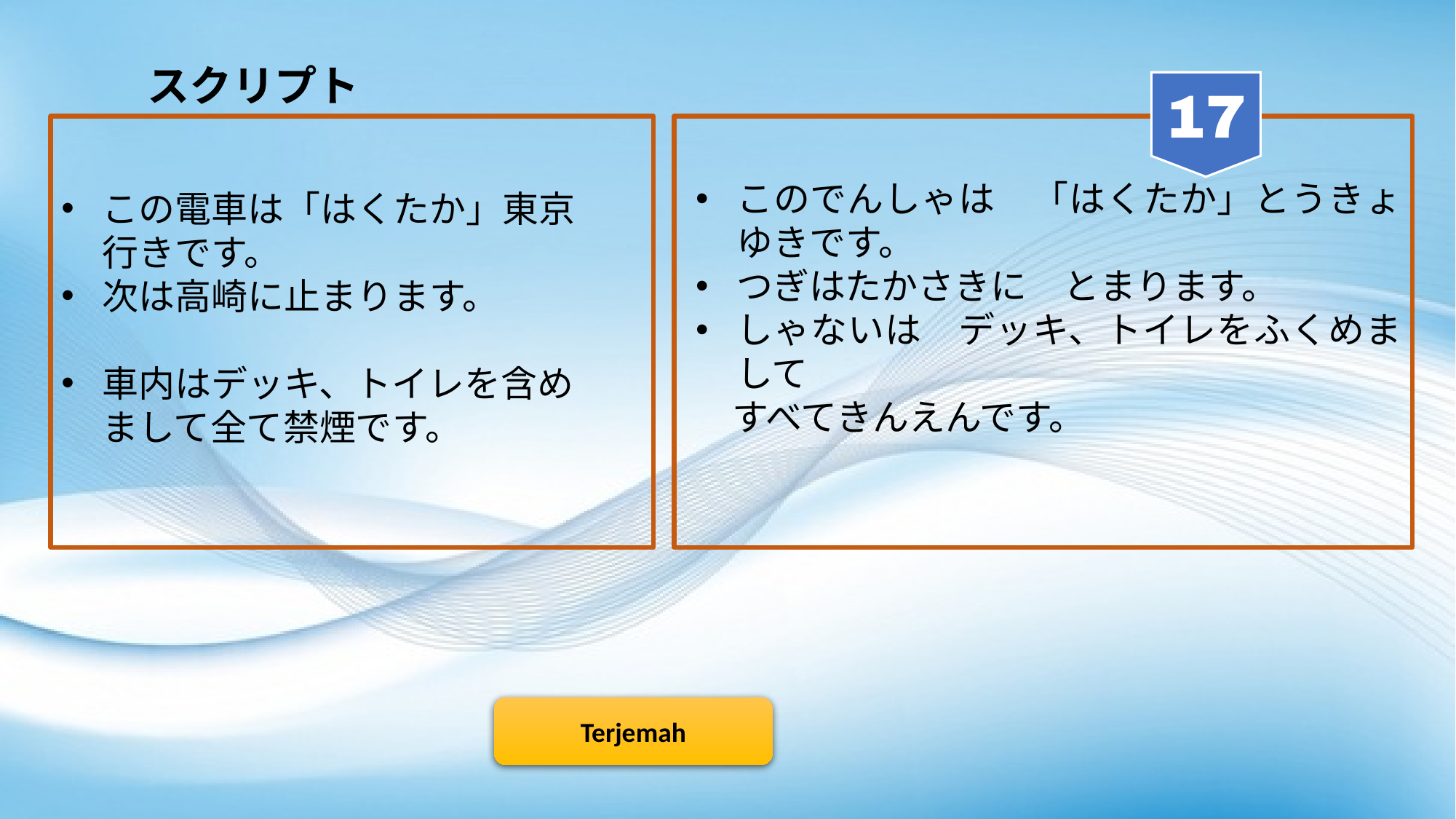

スクリプト
17

このでんしゃは　「はくたか」とうきょゆきです。
つぎはたかさきに　とまります。
しゃないは　デッキ、トイレをふくめまして
　すべてきんえんです。

この電車は「はくたか」東京行きです。
次は高崎に止まります。
車内はデッキ、トイレを含めまして全て禁煙です。
Terjemah